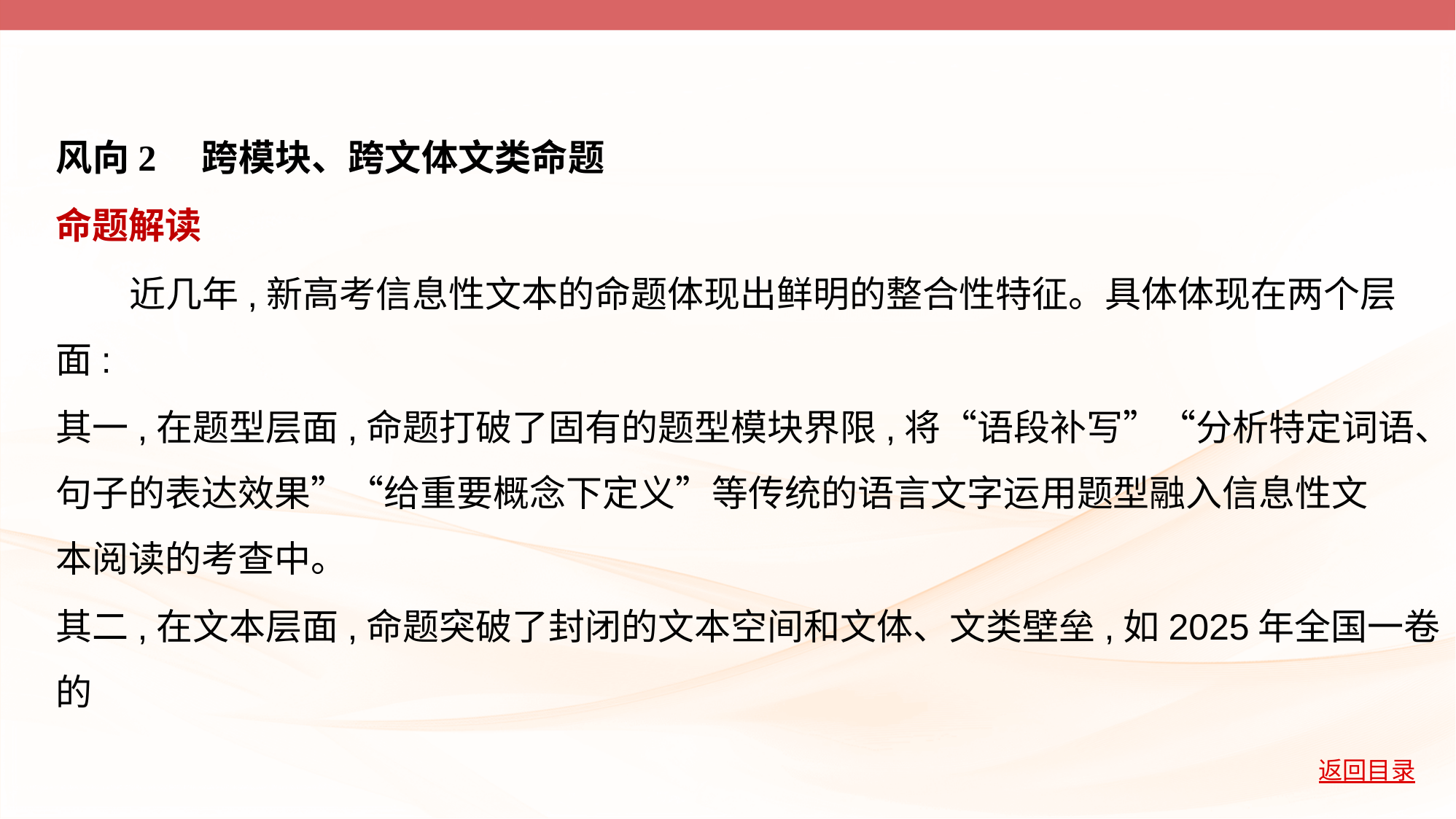

风向2　跨模块、跨文体文类命题
命题解读
　　近几年,新高考信息性文本的命题体现出鲜明的整合性特征。具体体现在两个层
面:
其一,在题型层面,命题打破了固有的题型模块界限,将“语段补写”“分析特定词语、
句子的表达效果”“给重要概念下定义”等传统的语言文字运用题型融入信息性文
本阅读的考查中。
其二,在文本层面,命题突破了封闭的文本空间和文体、文类壁垒,如2025年全国一卷的